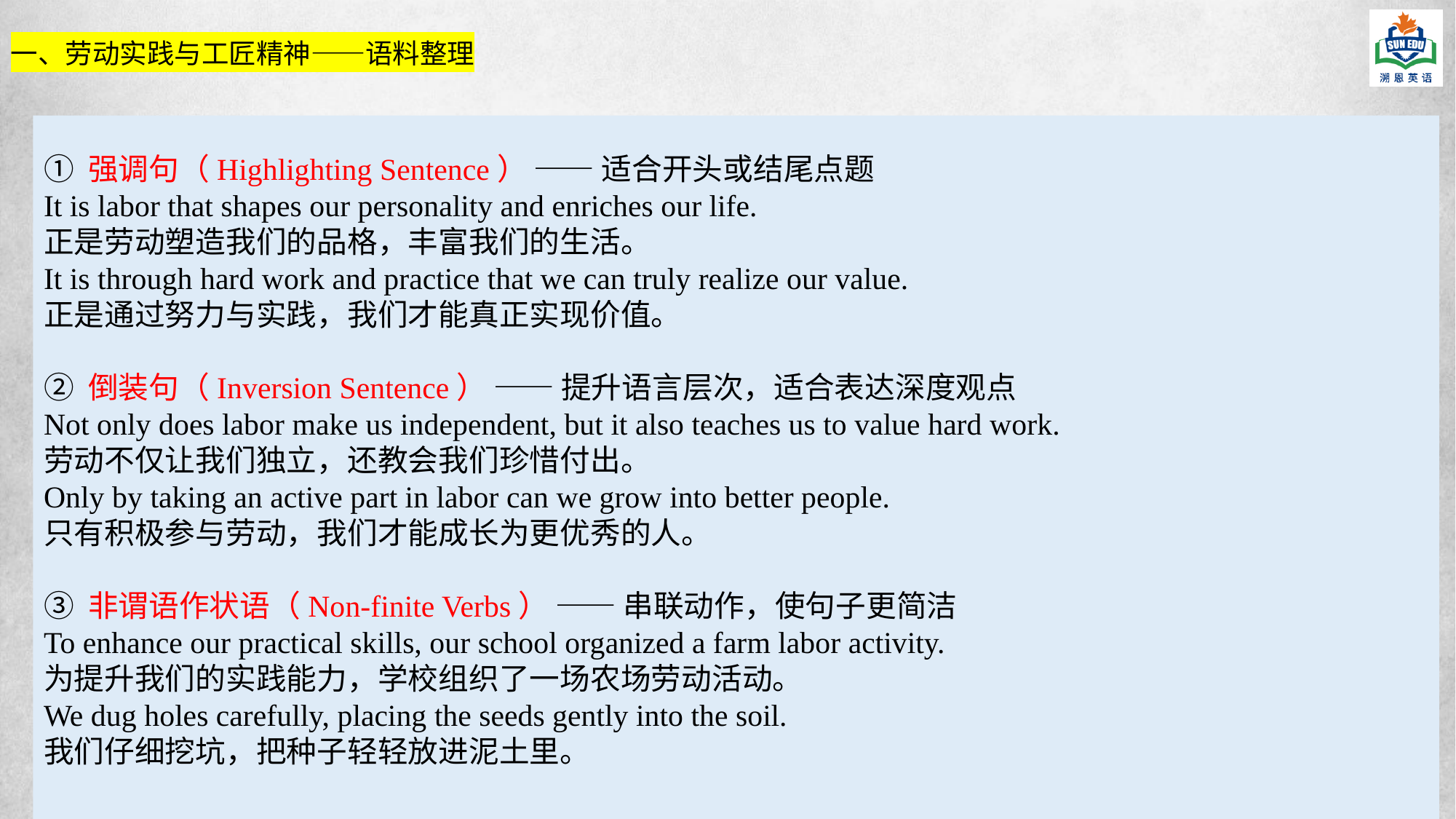

一、劳动实践与工匠精神——语料整理

① 强调句（Highlighting Sentence） —— 适合开头或结尾点题
It is labor that shapes our personality and enriches our life.
正是劳动塑造我们的品格，丰富我们的生活。
It is through hard work and practice that we can truly realize our value.
正是通过努力与实践，我们才能真正实现价值。

② 倒装句（Inversion Sentence） —— 提升语言层次，适合表达深度观点
Not only does labor make us independent, but it also teaches us to value hard work.
劳动不仅让我们独立，还教会我们珍惜付出。
Only by taking an active part in labor can we grow into better people.
只有积极参与劳动，我们才能成长为更优秀的人。

③ 非谓语作状语（Non-finite Verbs） —— 串联动作，使句子更简洁
To enhance our practical skills, our school organized a farm labor activity.
为提升我们的实践能力，学校组织了一场农场劳动活动。
We dug holes carefully, placing the seeds gently into the soil.
我们仔细挖坑，把种子轻轻放进泥土里。